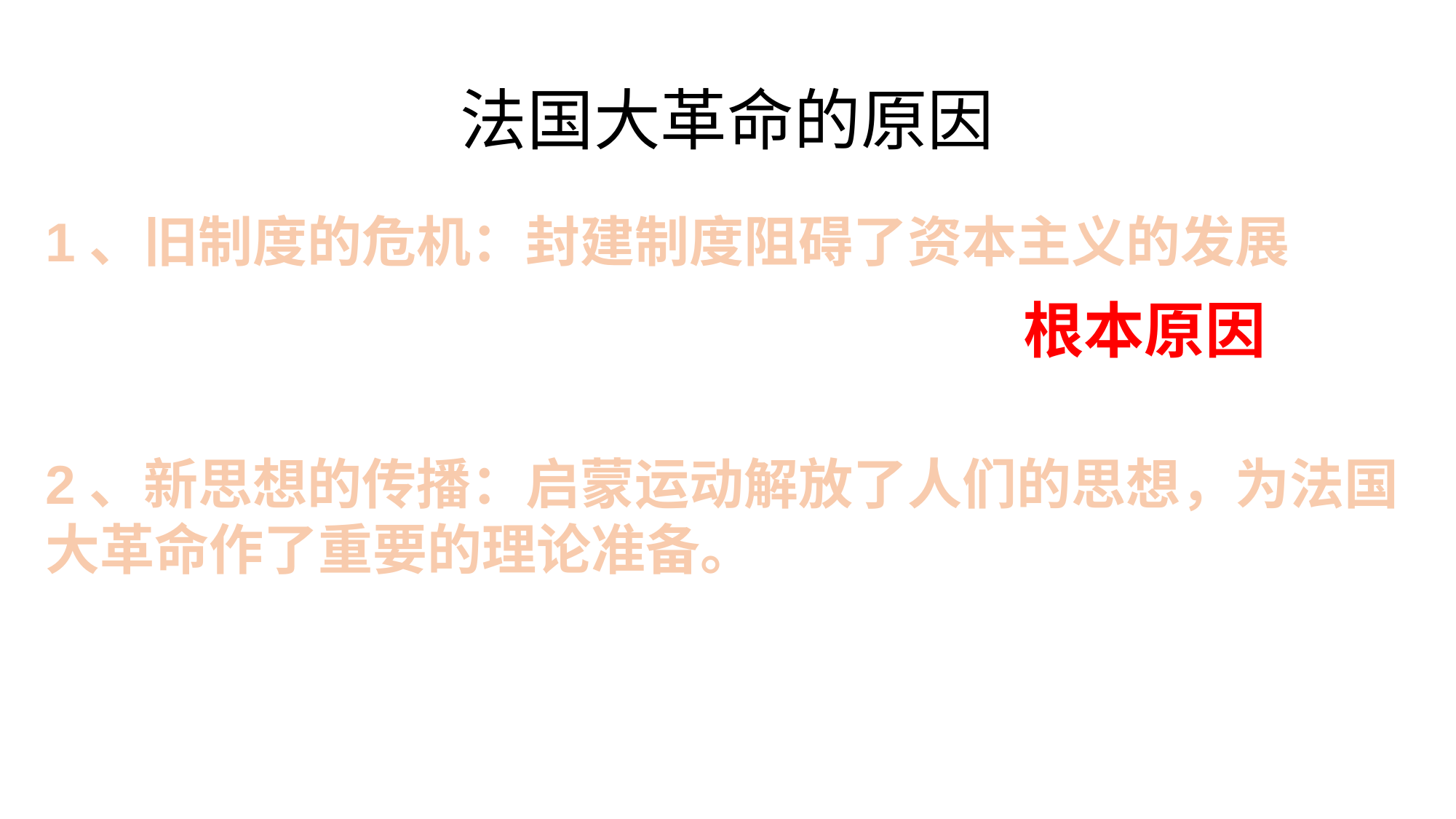

# 法国大革命的原因
1、旧制度的危机：封建制度阻碍了资本主义的发展
根本原因
2、新思想的传播：启蒙运动解放了人们的思想，为法国大革命作了重要的理论准备。